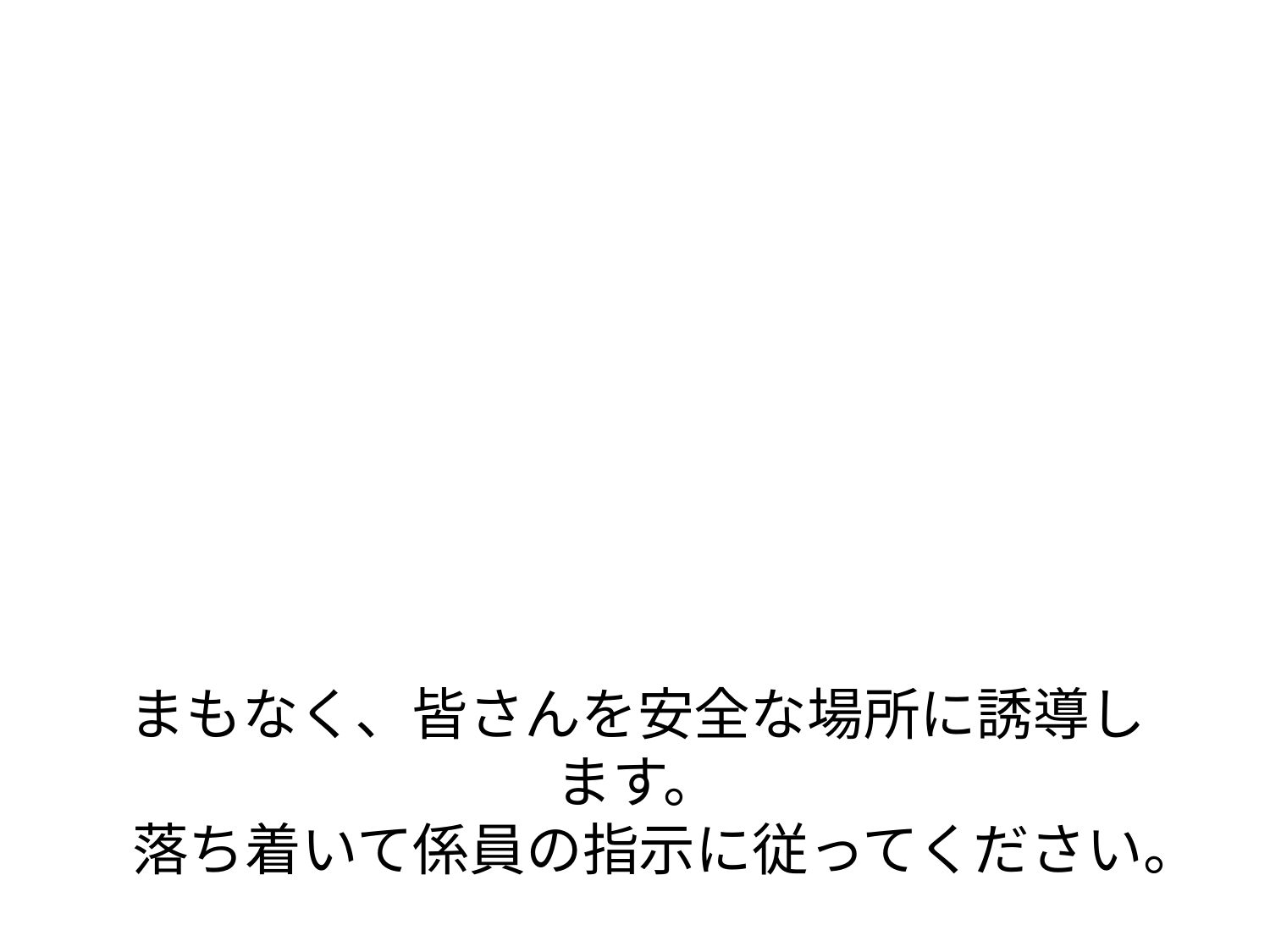

まもなく、皆さんを安全な場所に誘導します。
落ち着いて係員の指示に従ってください。